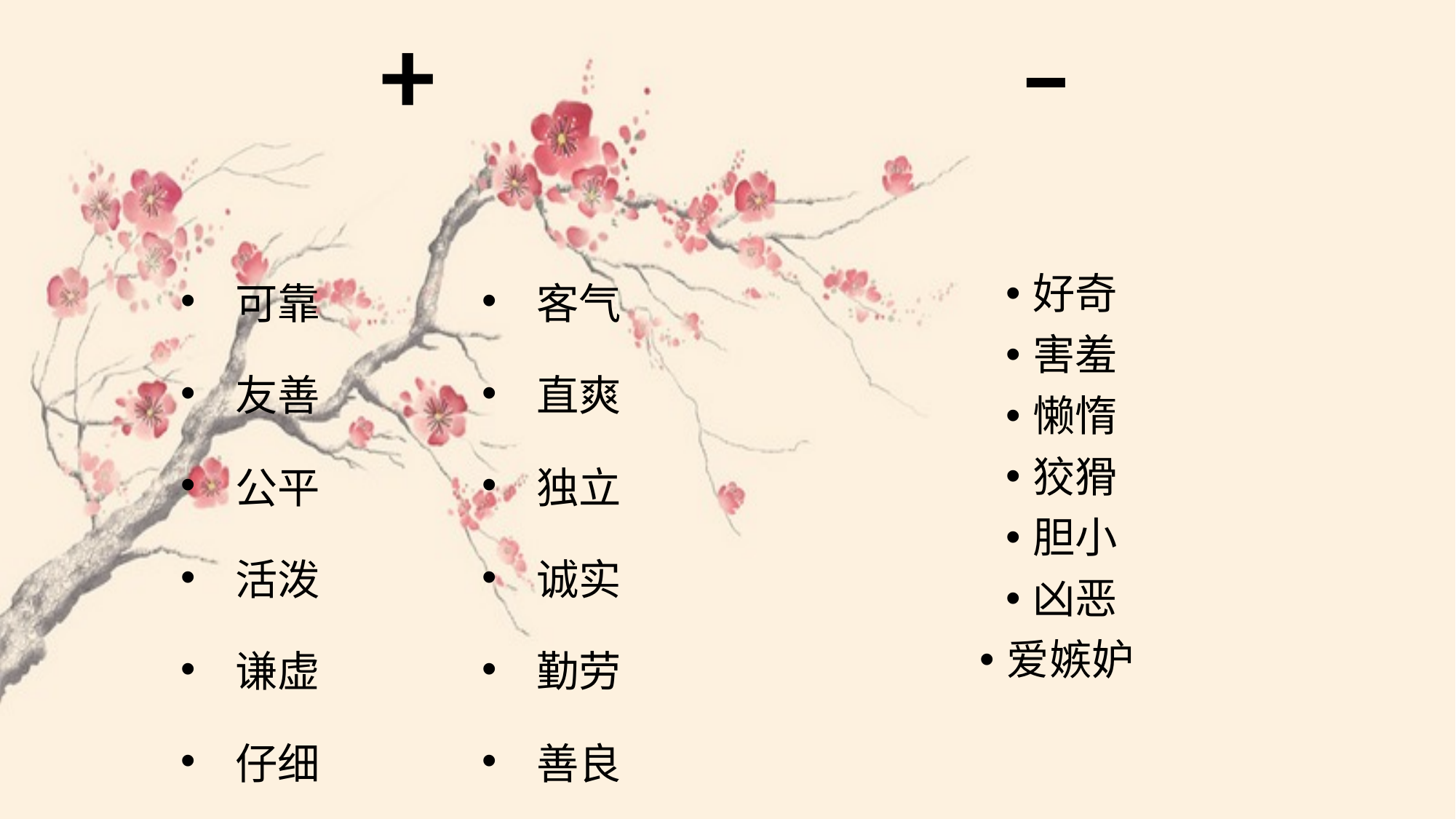

+
–

| 可靠 友善 公平 活泼 谦虚 仔细 | 客气 直爽 独立 诚实 勤劳 善良 |
| --- | --- |
好奇
害羞
懒惰
狡猾
胆小
凶恶
爱嫉妒